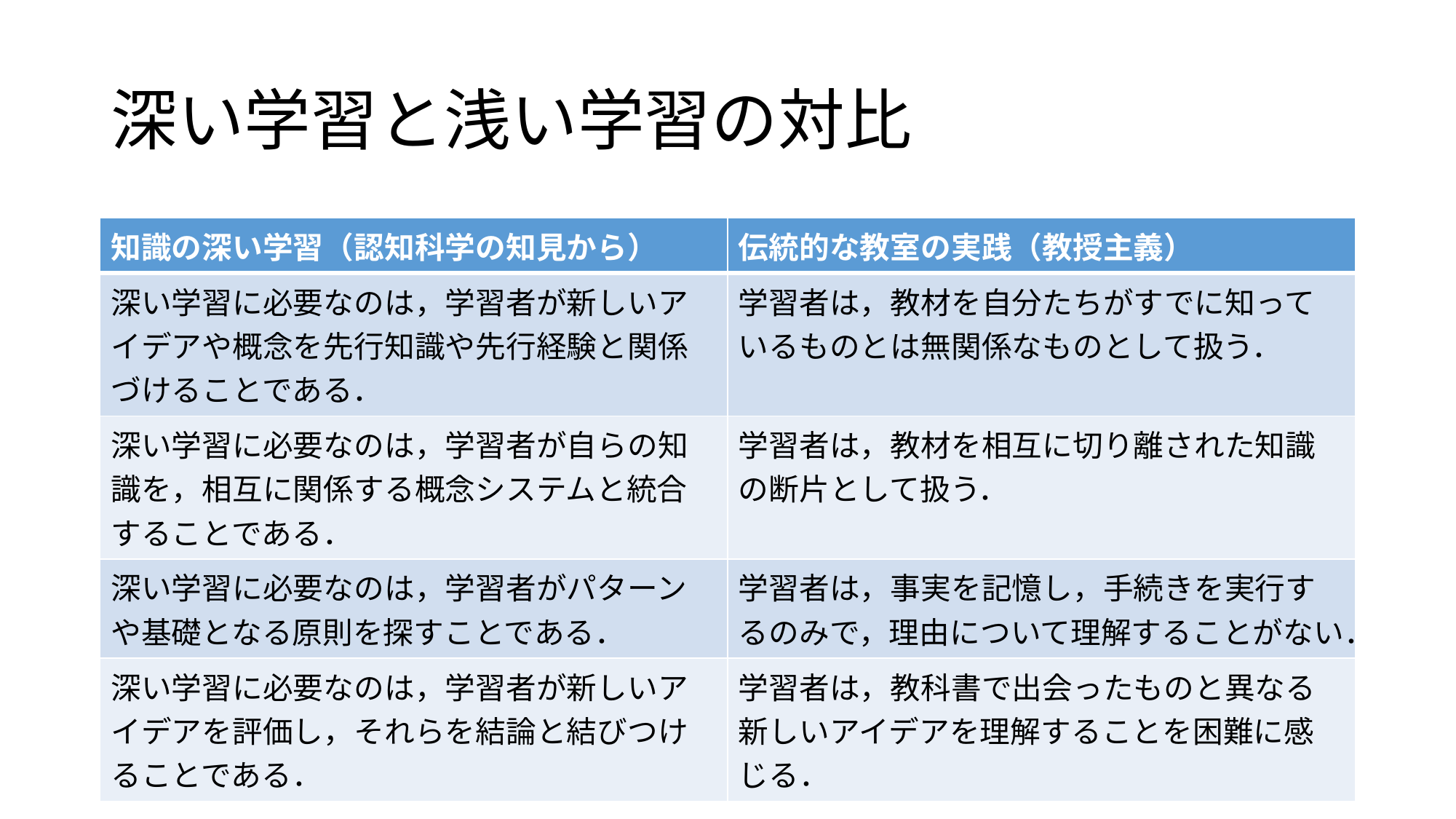

# 深い学習と浅い学習の対比
| 知識の深い学習（認知科学の知見から） | 伝統的な教室の実践（教授主義） |
| --- | --- |
| 深い学習に必要なのは，学習者が新しいアイデアや概念を先行知識や先行経験と関係づけることである． | 学習者は，教材を自分たちがすでに知っているものとは無関係なものとして扱う． |
| 深い学習に必要なのは，学習者が自らの知識を，相互に関係する概念システムと統合することである． | 学習者は，教材を相互に切り離された知識の断片として扱う． |
| 深い学習に必要なのは，学習者がパターンや基礎となる原則を探すことである． | 学習者は，事実を記憶し，手続きを実行するのみで，理由について理解することがない． |
| 深い学習に必要なのは，学習者が新しいアイデアを評価し，それらを結論と結びつけることである． | 学習者は，教科書で出会ったものと異なる新しいアイデアを理解することを困難に感じる． |